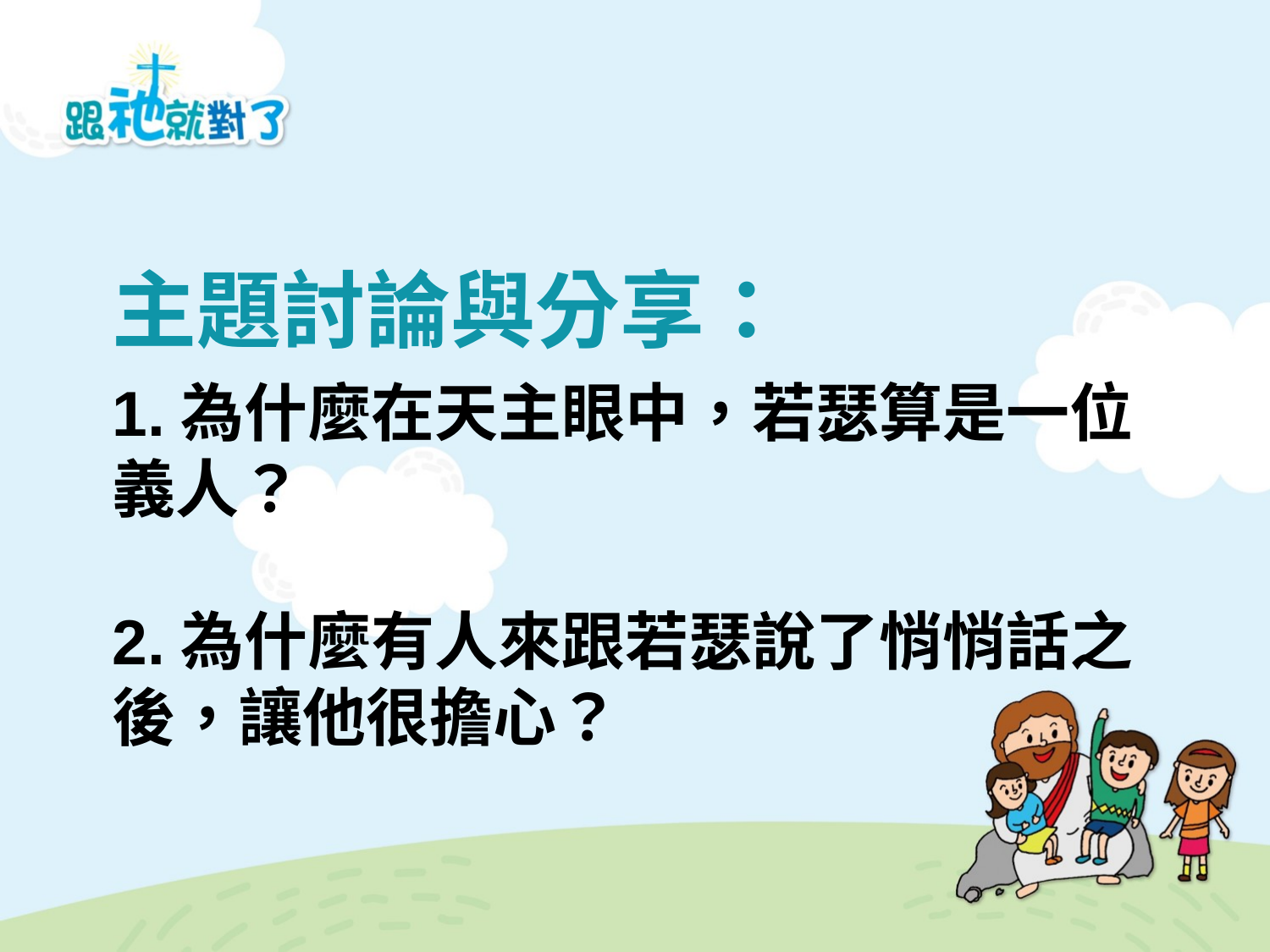

主題討論與分享：
1.為什麼在天主眼中，若瑟算是一位義人？

2.為什麼有人來跟若瑟說了悄悄話之後，讓他很擔心？